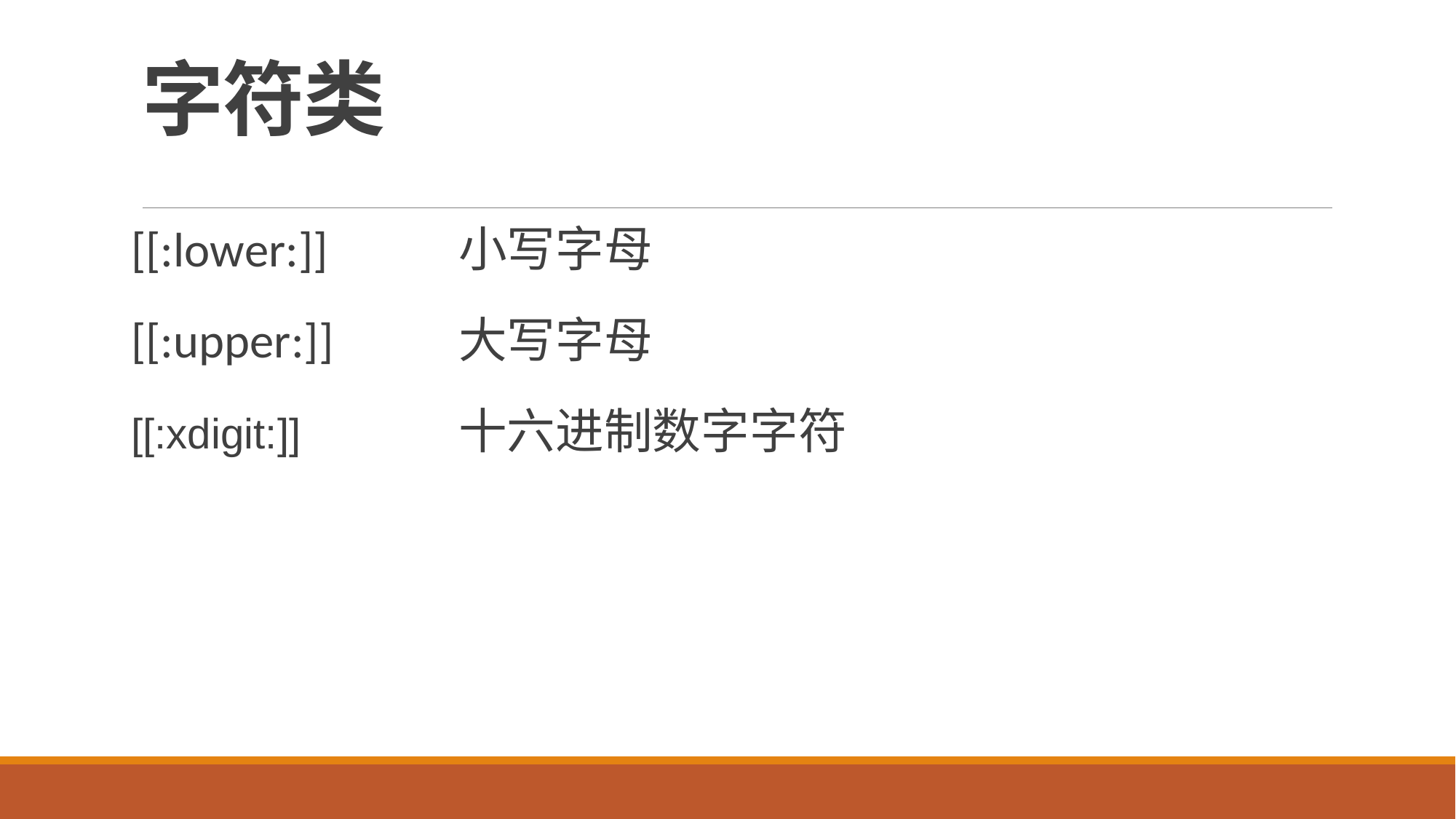

# 字符类
[[:lower:]]		小写字母
[[:upper:]]		大写字母
[[:xdigit:]]		十六进制数字字符